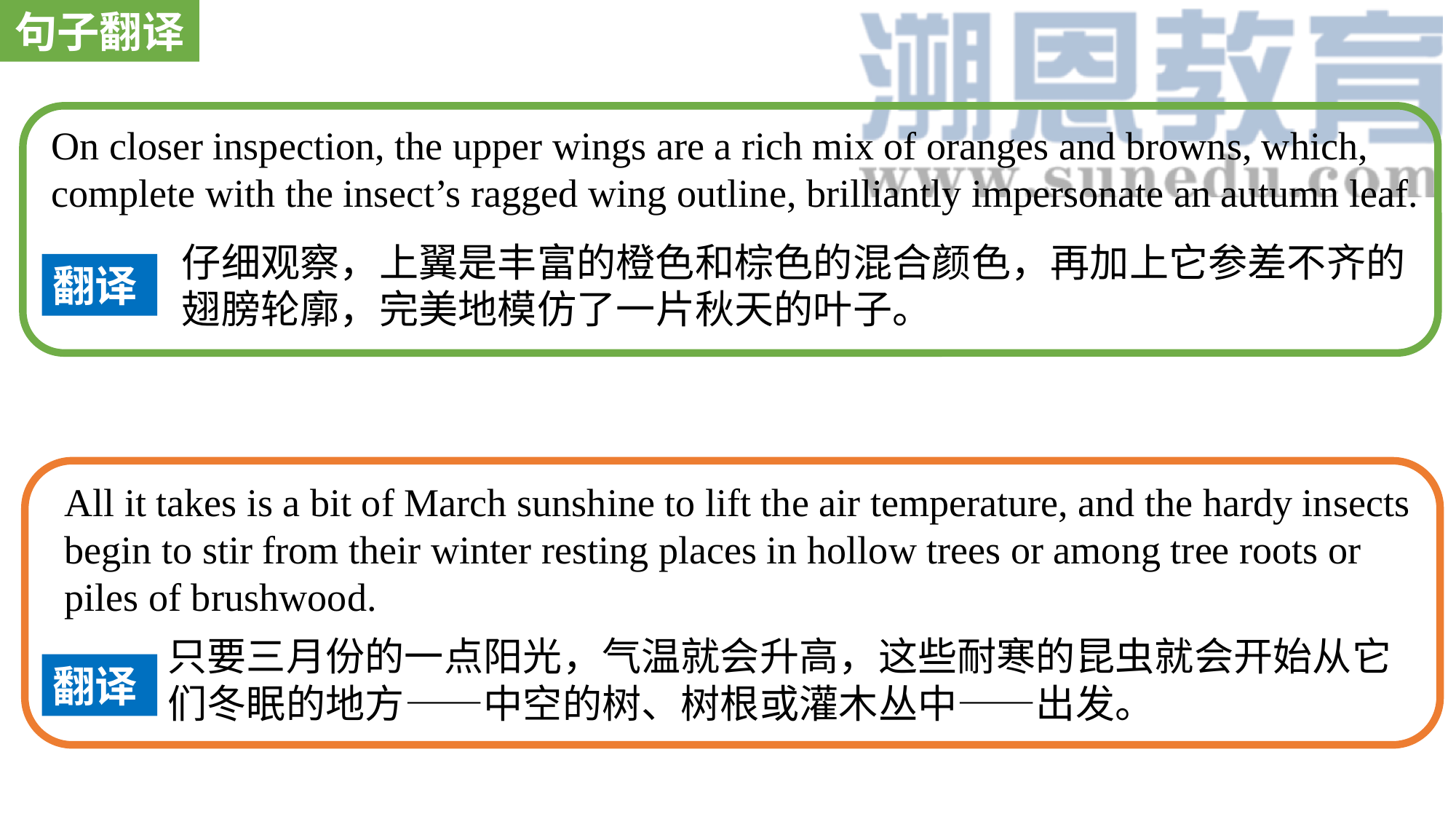

句子翻译

On closer inspection, the upper wings are a rich mix of oranges and browns, which, complete with the insect’s ragged wing outline, brilliantly impersonate an autumn leaf.
仔细观察，上翼是丰富的橙色和棕色的混合颜色，再加上它参差不齐的翅膀轮廓，完美地模仿了一片秋天的叶子。
翻译

All it takes is a bit of March sunshine to lift the air temperature, and the hardy insects begin to stir from their winter resting places in hollow trees or among tree roots or piles of brushwood.
只要三月份的一点阳光，气温就会升高，这些耐寒的昆虫就会开始从它们冬眠的地方——中空的树、树根或灌木丛中——出发。
翻译